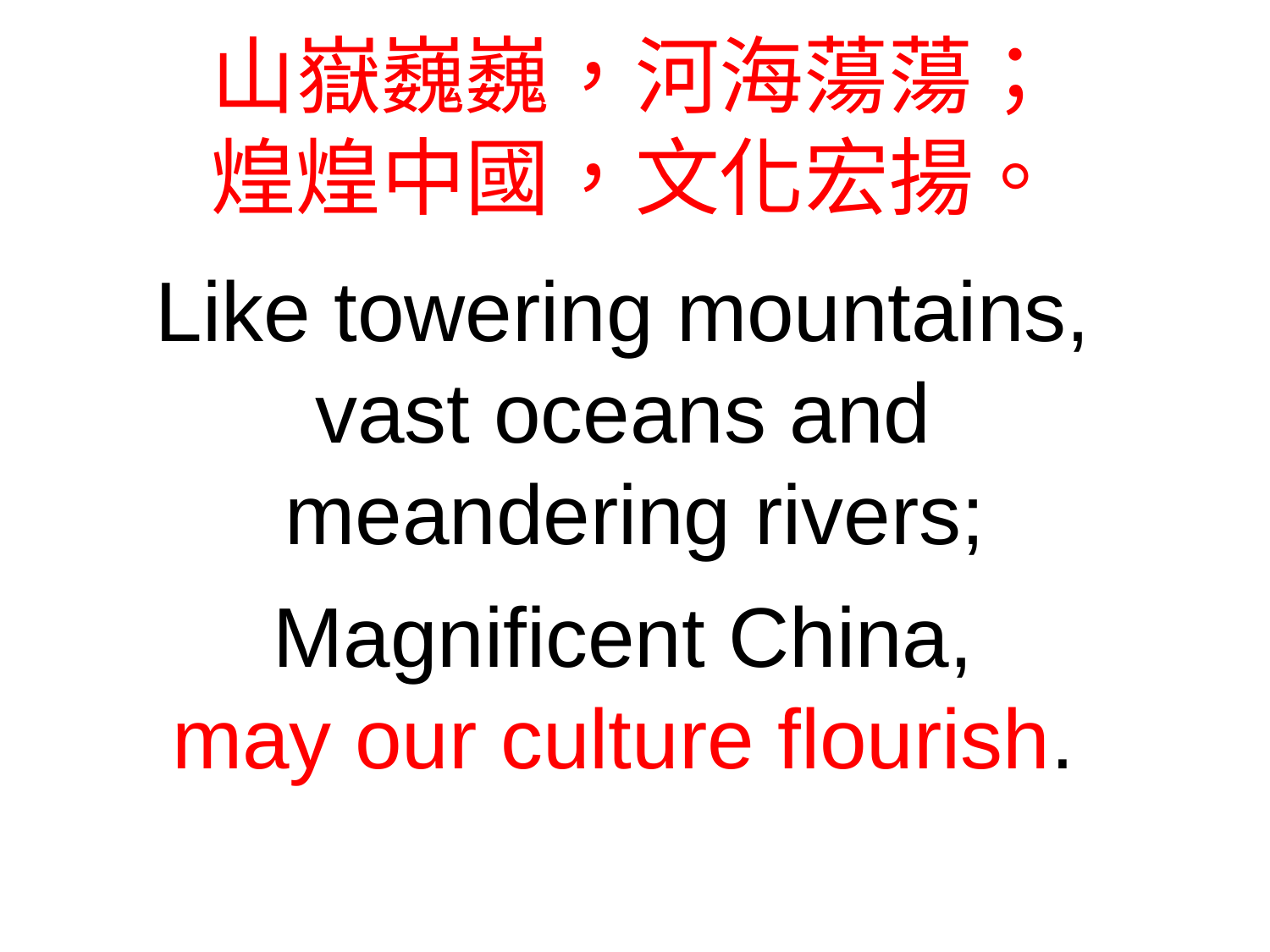

山嶽巍巍，河海蕩蕩；
煌煌中國，文化宏揚。
Like towering mountains,
vast oceans and
meandering rivers;
Magnificent China,
may our culture flourish.